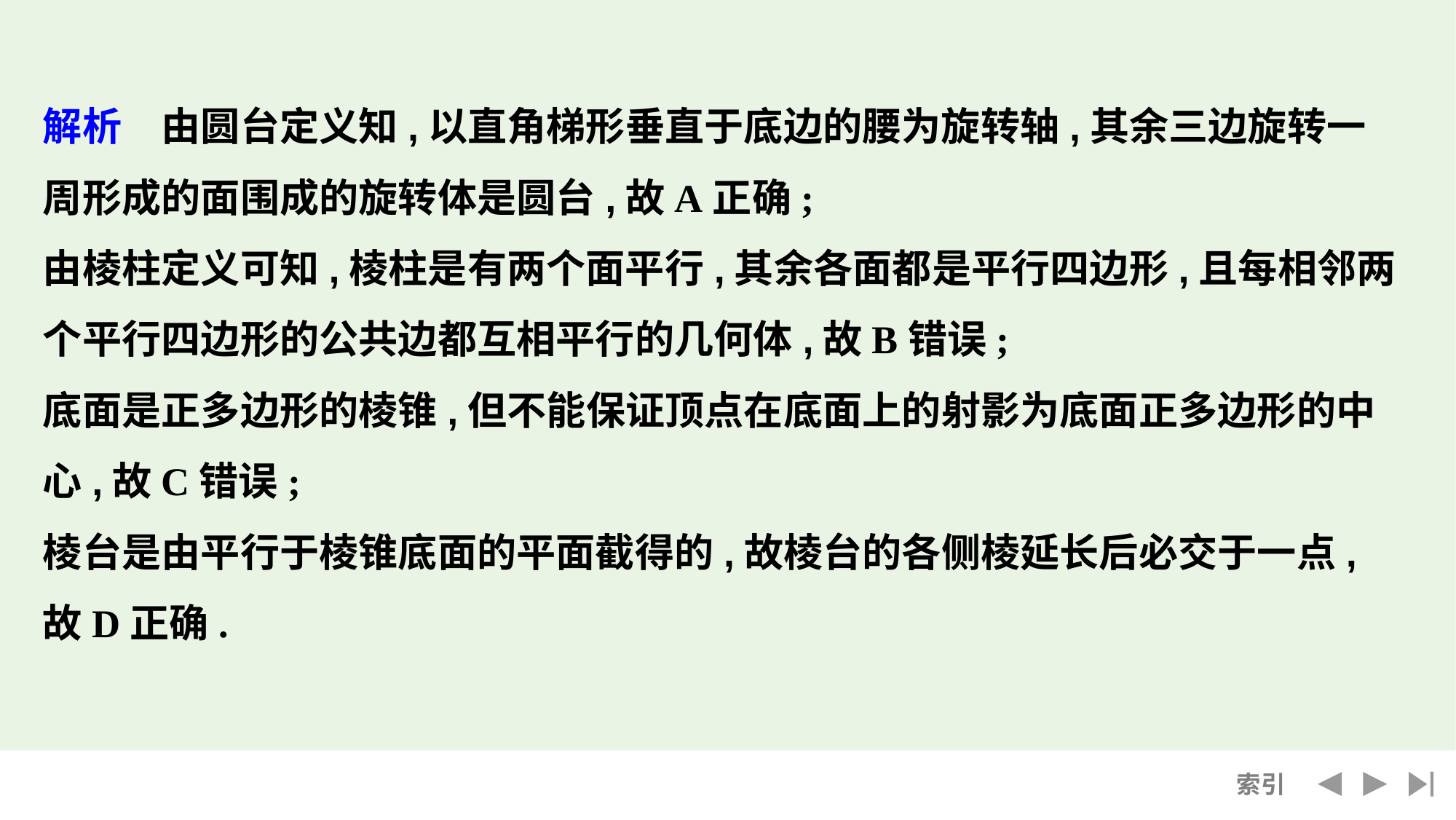

解析　由圆台定义知,以直角梯形垂直于底边的腰为旋转轴,其余三边旋转一周形成的面围成的旋转体是圆台,故A正确;
由棱柱定义可知,棱柱是有两个面平行,其余各面都是平行四边形,且每相邻两个平行四边形的公共边都互相平行的几何体,故B错误;
底面是正多边形的棱锥,但不能保证顶点在底面上的射影为底面正多边形的中心,故C错误;
棱台是由平行于棱锥底面的平面截得的,故棱台的各侧棱延长后必交于一点,故D正确.